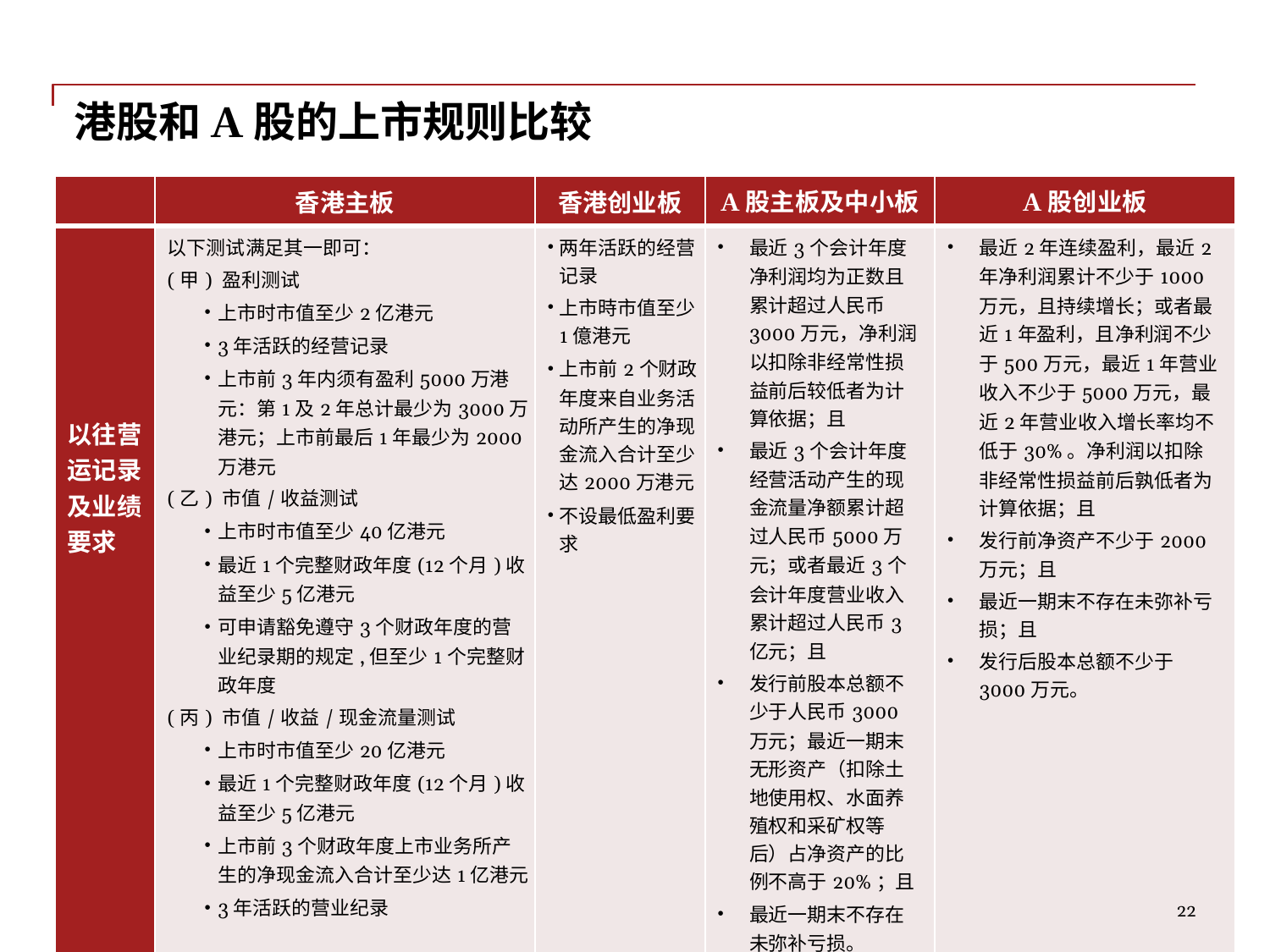

# 港股和A股的上市规则比较
|  | 香港主板 | 香港创业板 | A股主板及中小板 | A股创业板 |
| --- | --- | --- | --- | --- |
| 以往营运记录及业绩要求 | 以下测试满足其一即可： (甲) 盈利测试 上市时市值至少2亿港元 3年活跃的经营记录 上市前3年内须有盈利5000万港元：第1及2年总计最少为3000万港元；上市前最后1年最少为2000万港元 (乙) 市值/收益测试 上市时市值至少40亿港元 最近1个完整财政年度(12个月)收益至少5亿港元 可申请豁免遵守3个财政年度的营业纪录期的规定,但至少1个完整财政年度 (丙) 市值/收益/现金流量测试 上市时市值至少20亿港元 最近1个完整财政年度(12个月)收益至少5亿港元 上市前3个财政年度上市业务所产生的净现金流入合计至少达1亿港元 3年活跃的营业纪录 | 两年活跃的经营记录 上市時市值至少1億港元 上市前2个财政年度来自业务活动所产生的净现金流入合计至少达2000万港元 不设最低盈利要求 | 最近3个会计年度净利润均为正数且累计超过人民币3000万元，净利润以扣除非经常性损益前后较低者为计算依据；且 最近3个会计年度经营活动产生的现金流量净额累计超过人民币5000万元；或者最近3个会计年度营业收入累计超过人民币3亿元；且 发行前股本总额不少于人民币3000万元；最近一期末无形资产（扣除土地使用权、水面养殖权和采矿权等后）占净资产的比例不高于20%；且 最近一期末不存在未弥补亏损。 | 最近2年连续盈利，最近2年净利润累计不少于1000万元，且持续增长；或者最近1年盈利，且净利润不少于500万元，最近1年营业收入不少于5000万元，最近2年营业收入增长率均不低于30%。净利润以扣除非经常性损益前后孰低者为计算依据；且 发行前净资产不少于2000万元；且 最近一期末不存在未弥补亏损；且 发行后股本总额不少于3000万元。 |
22